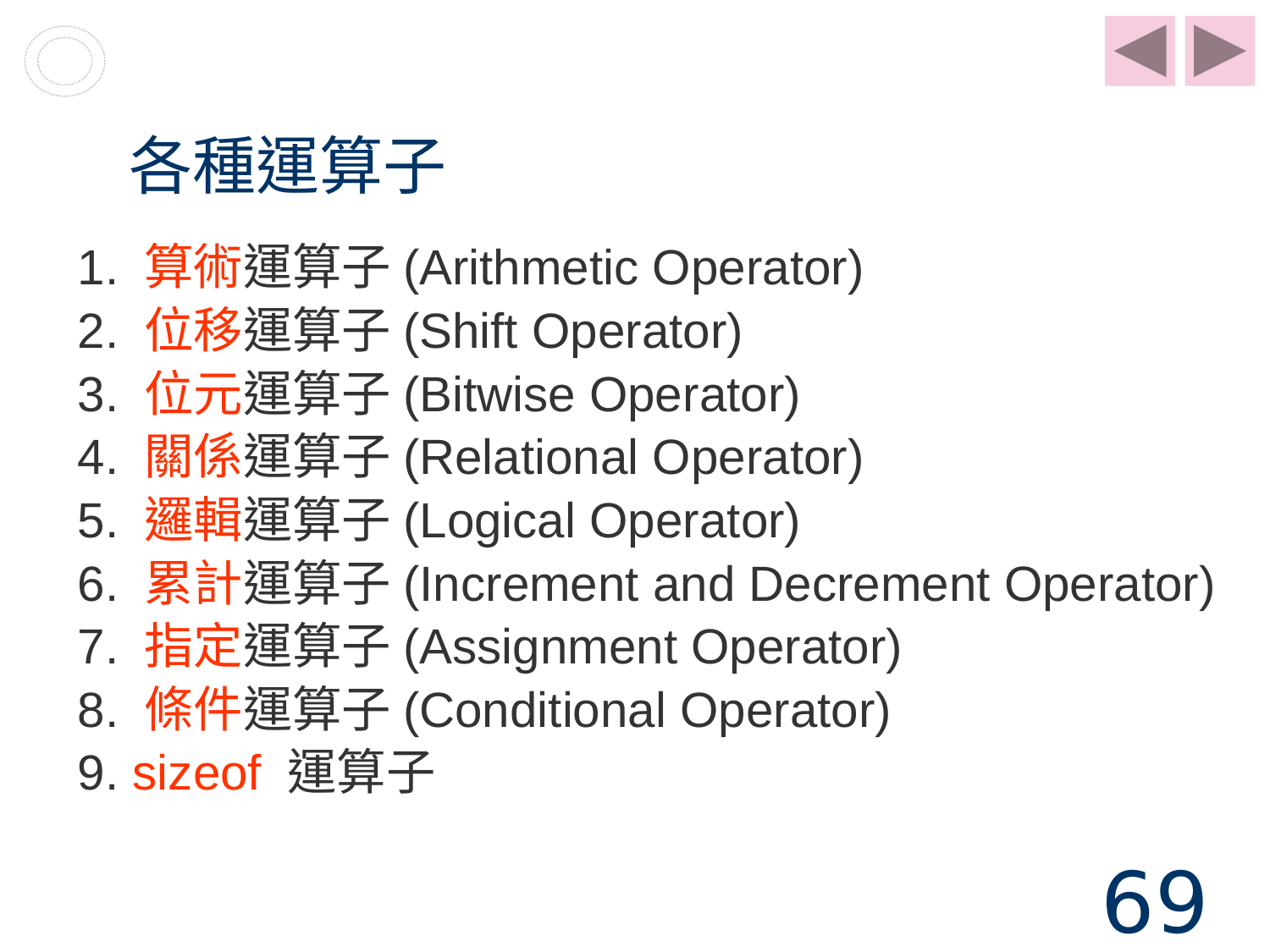

# 各種運算子
1. 算術運算子(Arithmetic Operator)
2. 位移運算子(Shift Operator)
3. 位元運算子(Bitwise Operator)
4. 關係運算子(Relational Operator)
5. 邏輯運算子(Logical Operator)
6. 累計運算子(Increment and Decrement Operator)
7. 指定運算子(Assignment Operator)
8. 條件運算子(Conditional Operator)
9. sizeof 運算子
69